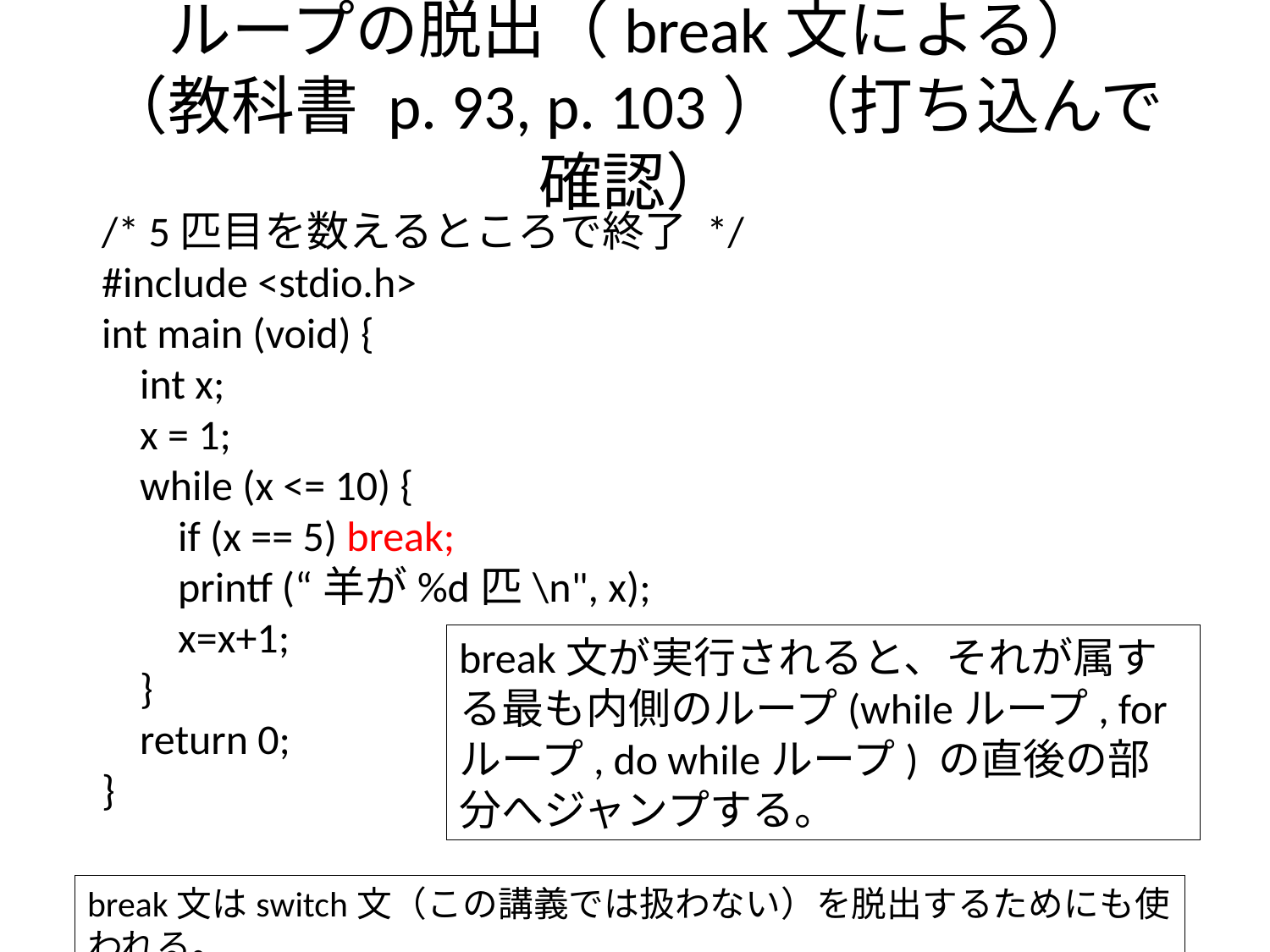

# ループの脱出（break文による） （教科書 p. 93, p. 103）（打ち込んで確認）
/* 5匹目を数えるところで終了 */
#include <stdio.h>
int main (void) {
    int x;
    x = 1;
    while (x <= 10) {
        if (x == 5) break;
        printf (“羊が%d匹\n", x);
        x=x+1;
    }
    return 0;
}
break文が実行されると、それが属する最も内側のループ(whileループ, forループ, do whileループ) の直後の部分へジャンプする。
break文はswitch文（この講義では扱わない）を脱出するためにも使われる。